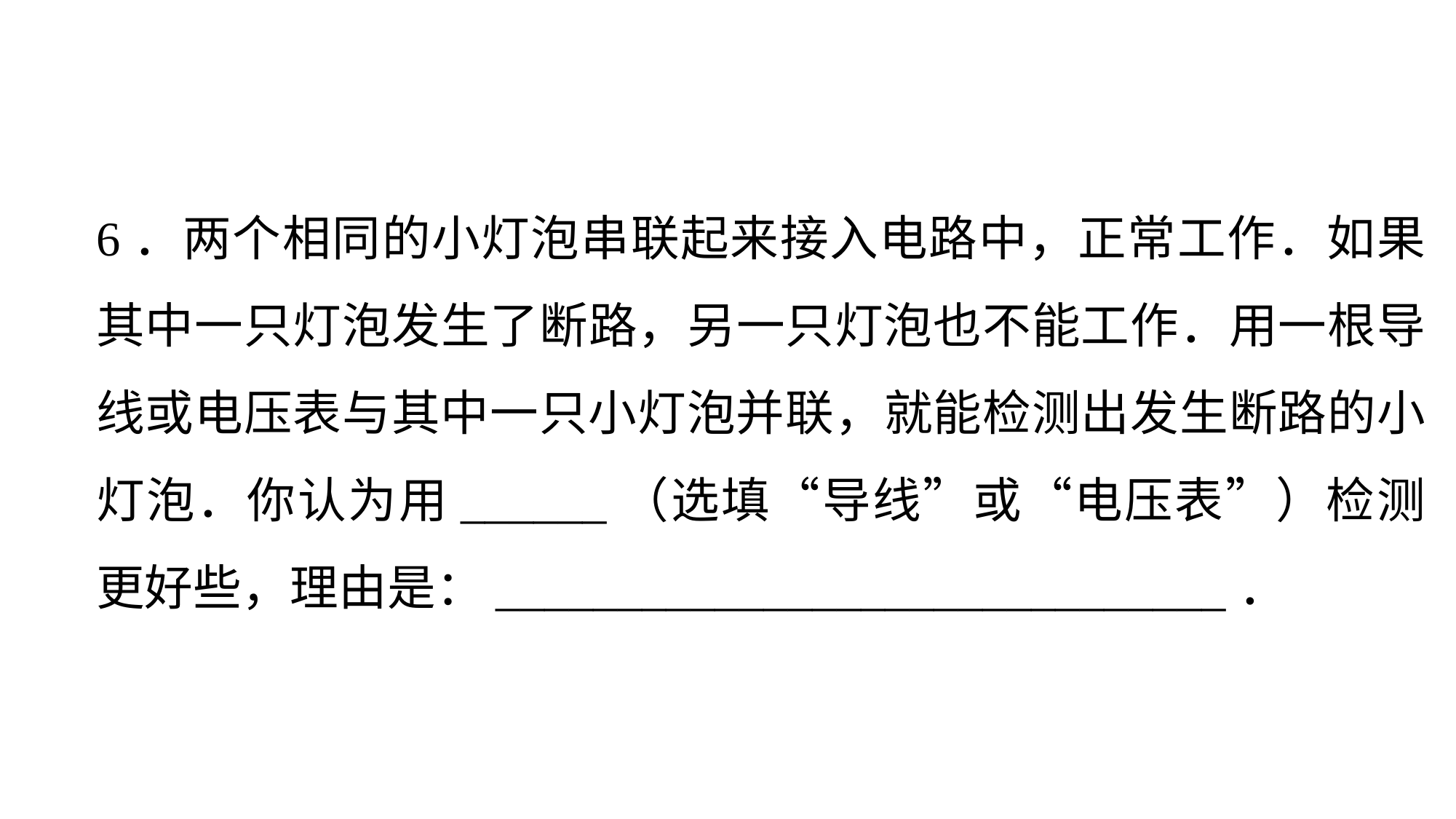

6．两个相同的小灯泡串联起来接入电路中，正常工作．如果其中一只灯泡发生了断路，另一只灯泡也不能工作．用一根导线或电压表与其中一只小灯泡并联，就能检测出发生断路的小灯泡．你认为用______（选填“导线”或“电压表”）检测更好些，理由是：______________________________．